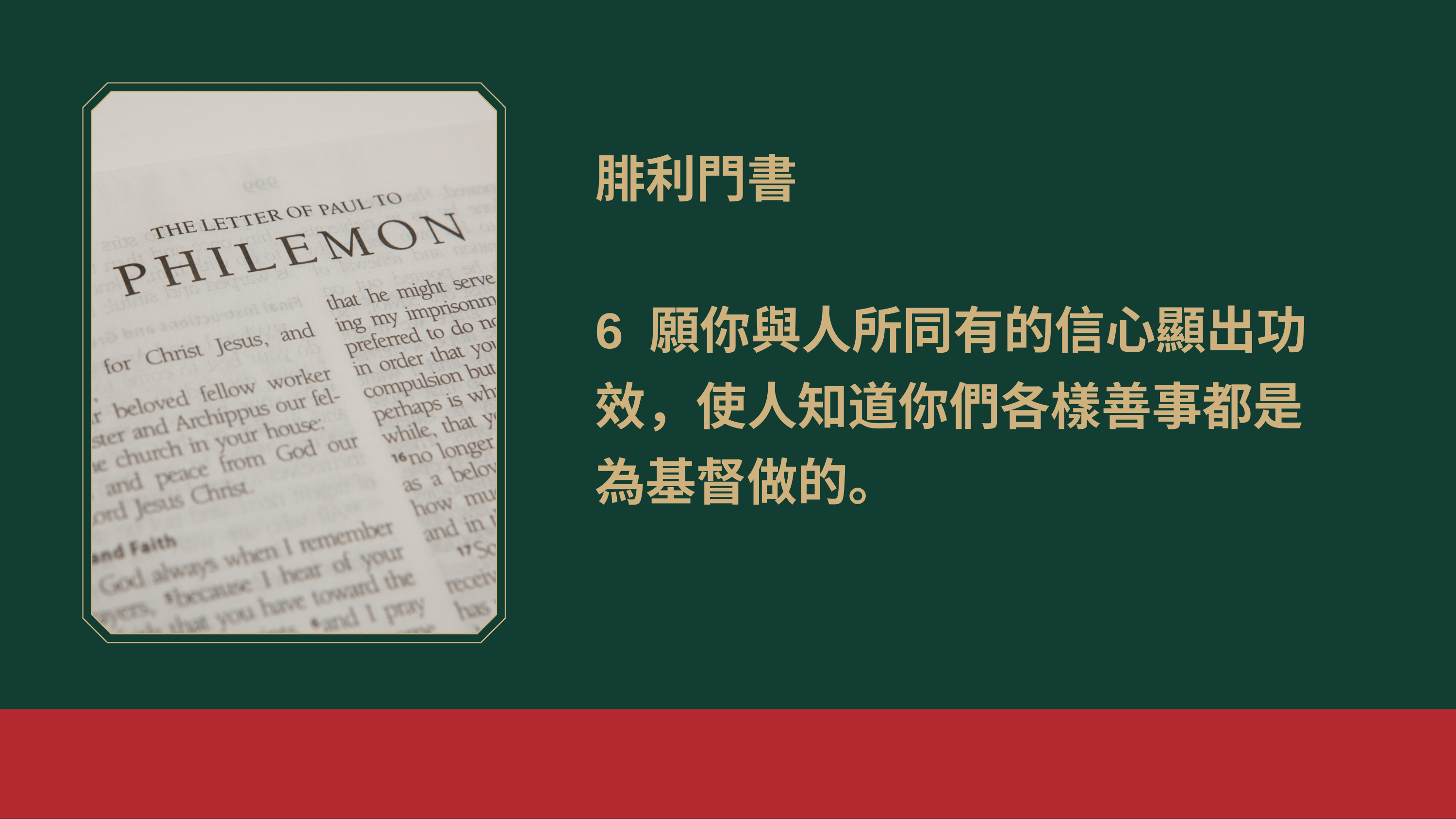

腓利門書

6 願你與人所同有的信心顯出功效，使人知道你們各樣善事都是為基督做的。